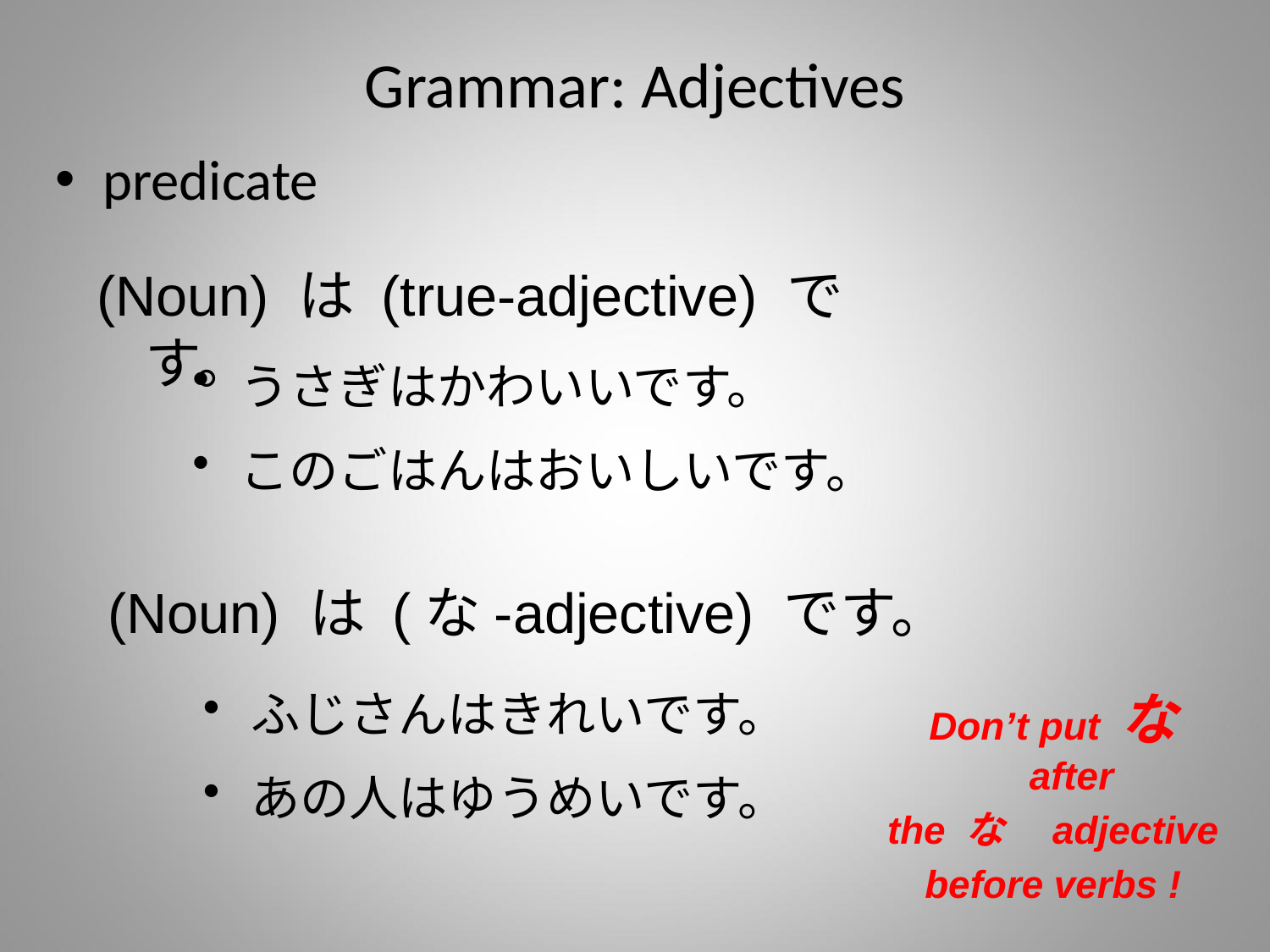

# Grammar: Adjectives
predicate
(Noun) は (true-adjective) です。

うさぎはかわいいです。
このごはんはおいしいです。

(Noun) は (な-adjective) です。

ふじさんはきれいです。
あの人はゆうめいです。

Don’t put な after
the な　adjective
before verbs !